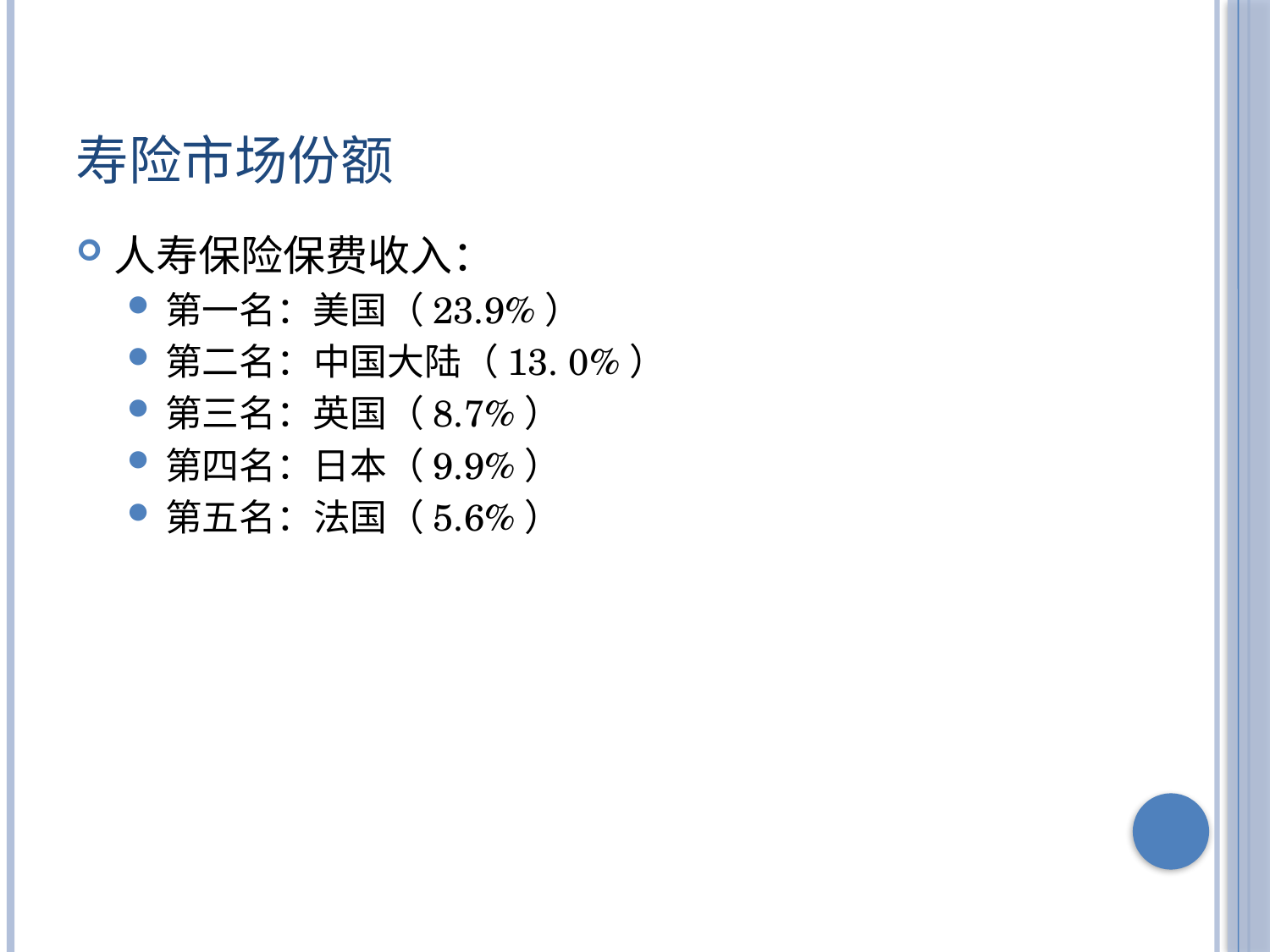

# 寿险市场份额
人寿保险保费收入：
第一名：美国（23.9%）
第二名：中国大陆（13. 0%）
第三名：英国（8.7%）
第四名：日本（9.9%）
第五名：法国（5.6%）